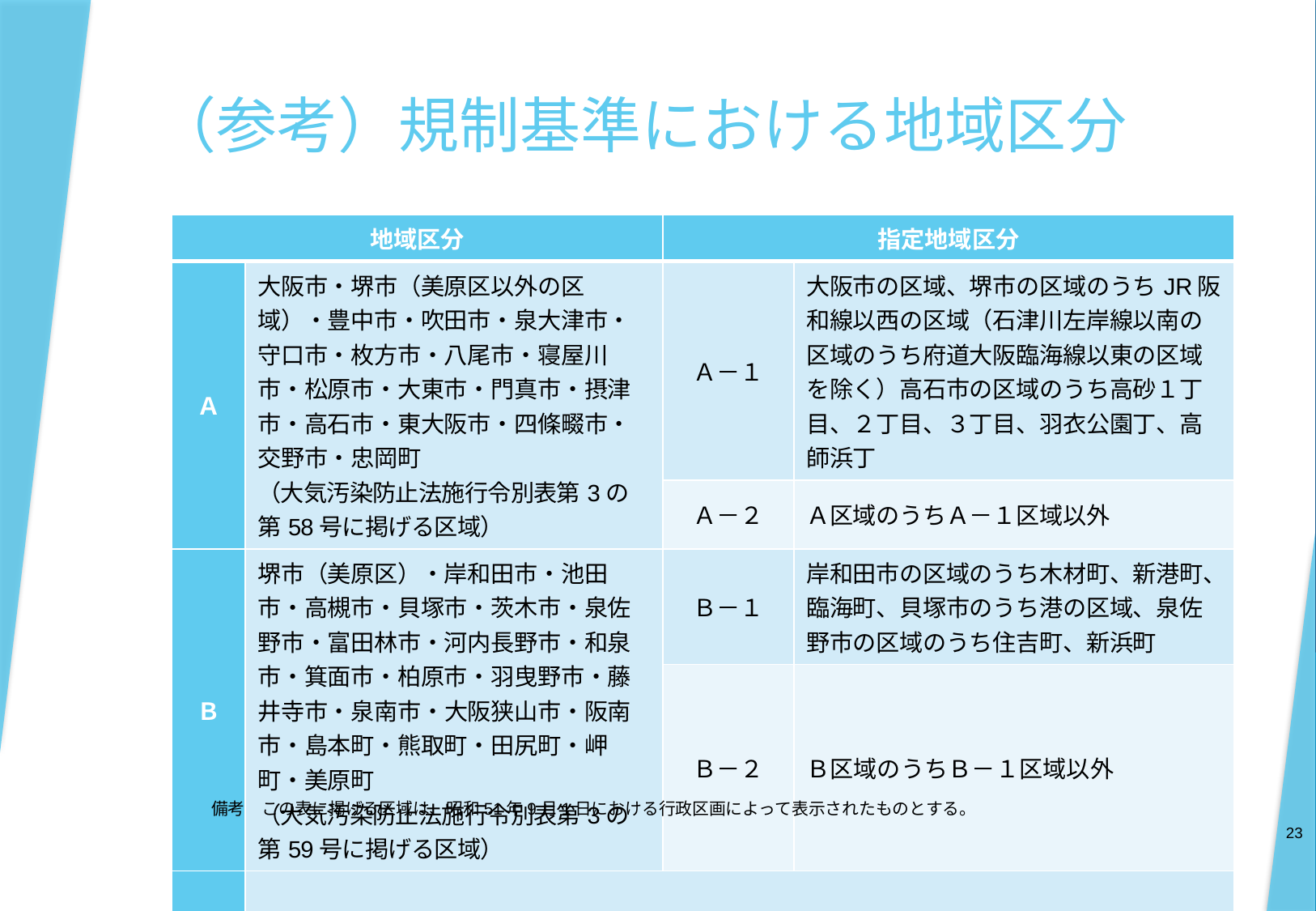

# （参考）規制基準における地域区分
| 地域区分 |  | 指定地域区分 |  |
| --- | --- | --- | --- |
| Ａ | 大阪市・堺市（美原区以外の区域）・豊中市・吹田市・泉大津市・守口市・枚方市・八尾市・寝屋川市・松原市・大東市・門真市・摂津市・高石市・東大阪市・四條畷市・交野市・忠岡町 （大気汚染防止法施行令別表第3の第58号に掲げる区域） | Ａ－１ | 大阪市の区域、堺市の区域のうちJR阪和線以西の区域（石津川左岸線以南の区域のうち府道大阪臨海線以東の区域を除く）高石市の区域のうち高砂１丁目、２丁目、３丁目、羽衣公園丁、高師浜丁 |
|  |  | Ａ－２ | Ａ区域のうちＡ－１区域以外 |
| Ｂ | 堺市（美原区）・岸和田市・池田市・高槻市・貝塚市・茨木市・泉佐野市・富田林市・河内長野市・和泉市・箕面市・柏原市・羽曳野市・藤井寺市・泉南市・大阪狭山市・阪南市・島本町・熊取町・田尻町・岬町・美原町 （大気汚染防止法施行令別表第3の第59号に掲げる区域） | Ｂ－１ | 岸和田市の区域のうち木材町、新港町、臨海町、貝塚市のうち港の区域、泉佐野市の区域のうち住吉町、新浜町 |
|  |  | Ｂ－２ | Ｂ区域のうちＢ－１区域以外 |
| Ｃ | 能勢町・豊能町・太子町・河南町・千早赤阪村 （大阪府の区域のうち大気汚染防止法施行令別表第3の第100号に掲げる区域） |  |  |

備考　この表に掲げる区域は、昭和51年9月1日における行政区画によって表示されたものとする。
23